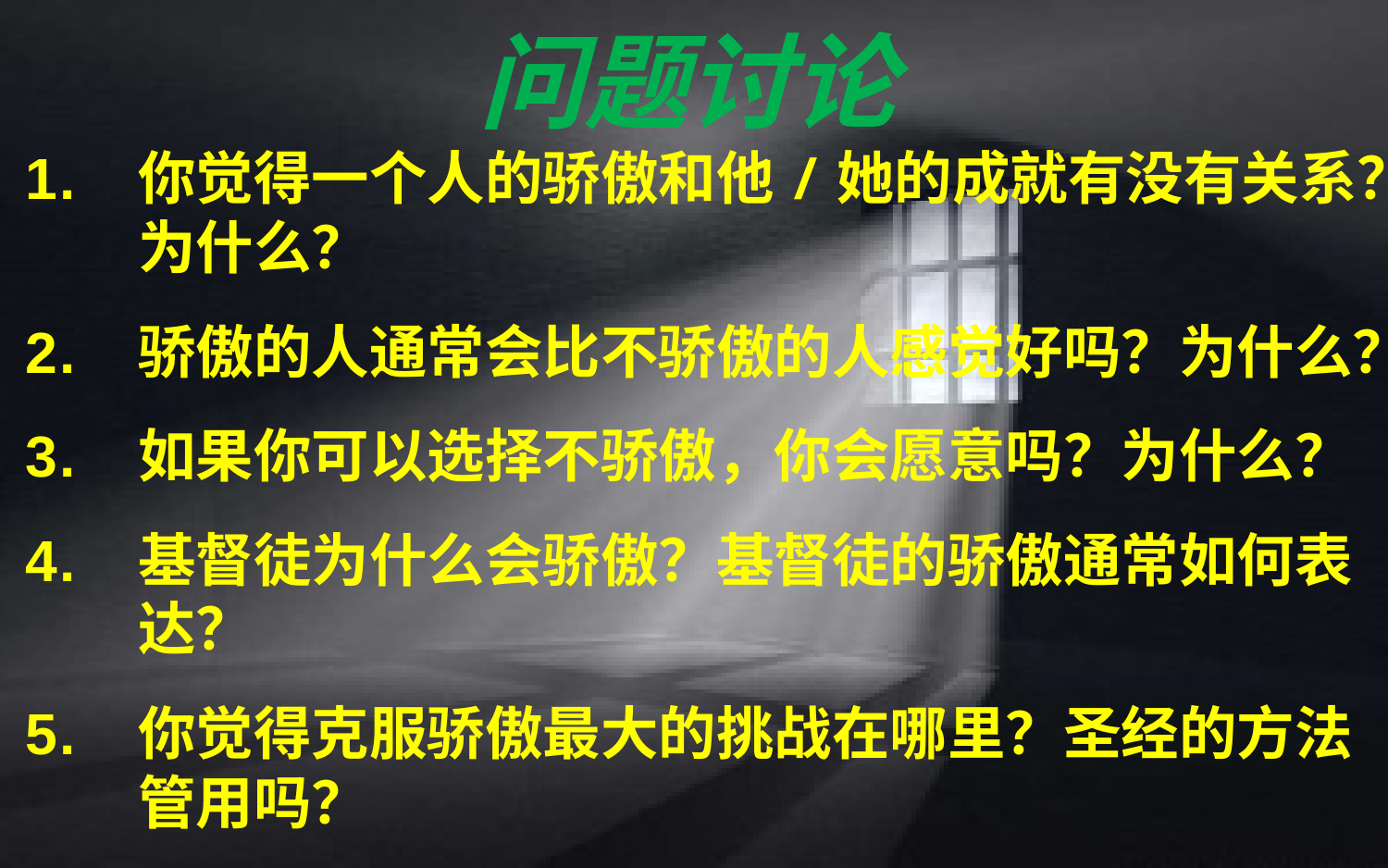

问题讨论
你觉得一个人的骄傲和他/她的成就有没有关系？为什么？
骄傲的人通常会比不骄傲的人感觉好吗？为什么？
如果你可以选择不骄傲，你会愿意吗？为什么？
基督徒为什么会骄傲？基督徒的骄傲通常如何表达？
你觉得克服骄傲最大的挑战在哪里？圣经的方法管用吗？